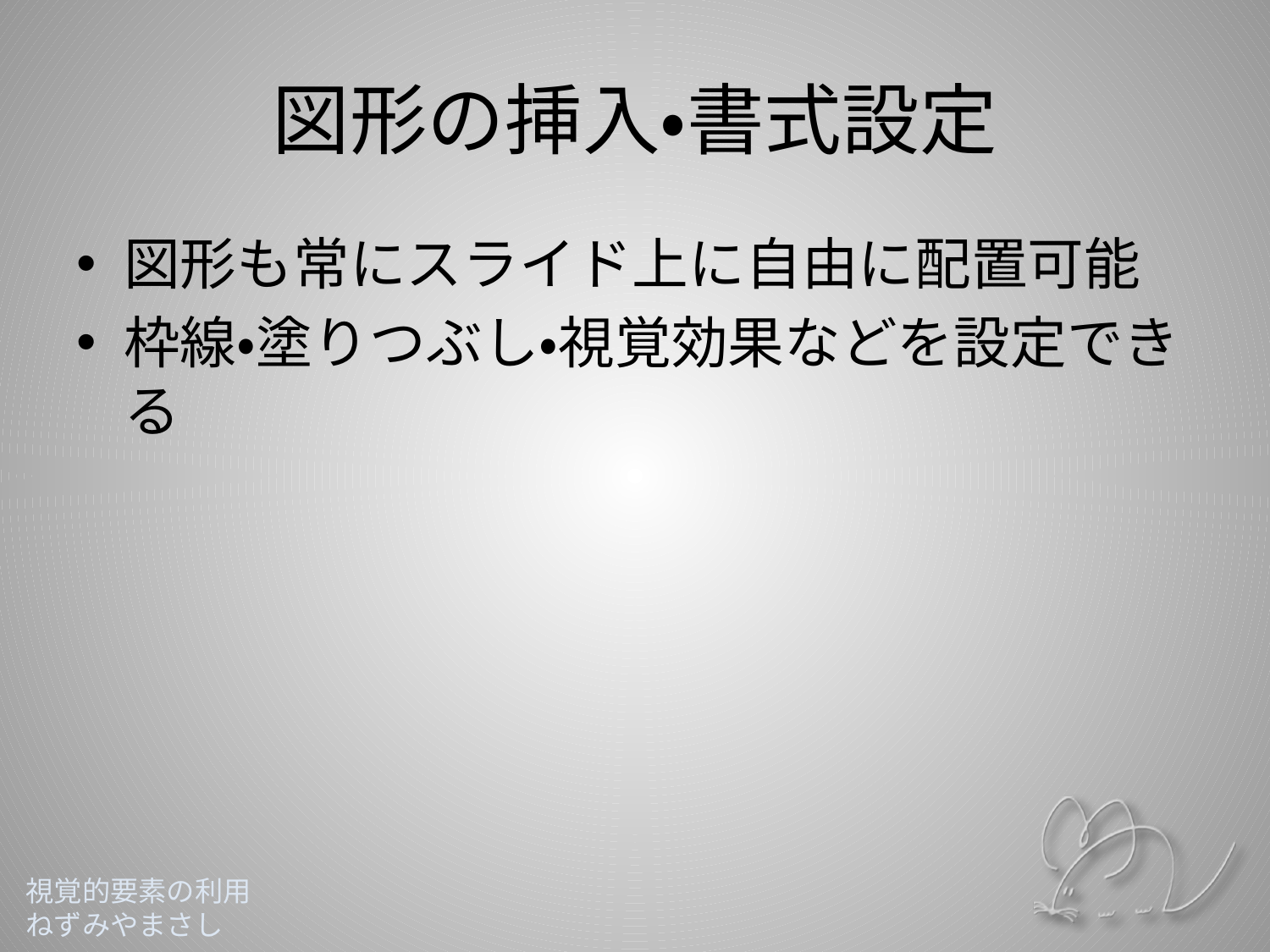

# 図形の挿入・書式設定
図形も常にスライド上に自由に配置可能
枠線・塗りつぶし・視覚効果などを設定できる